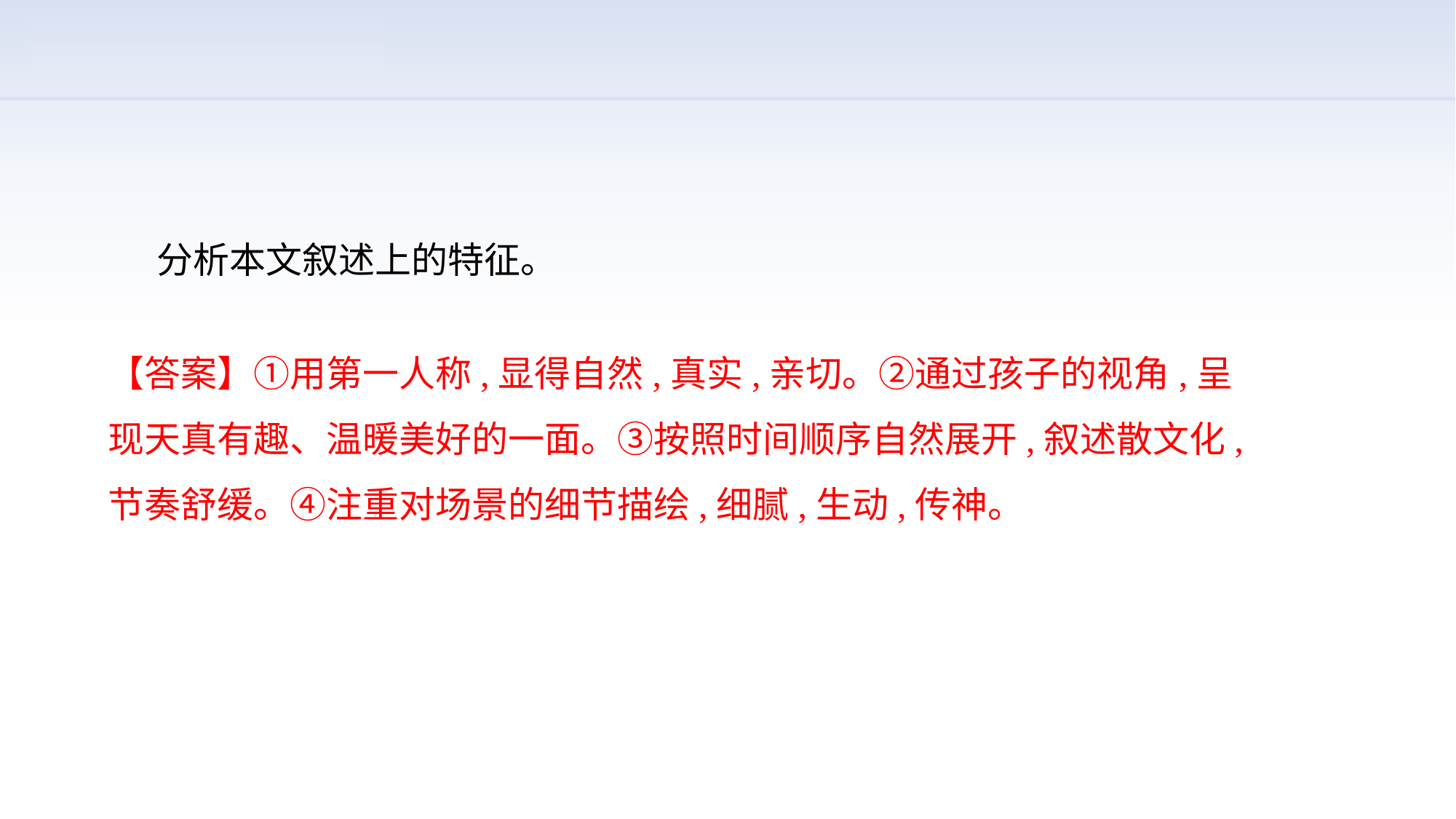

分析本文叙述上的特征。
【答案】①用第一人称,显得自然,真实,亲切。②通过孩子的视角,呈现天真有趣、温暖美好的一面。③按照时间顺序自然展开,叙述散文化,节奏舒缓。④注重对场景的细节描绘,细腻,生动,传神。